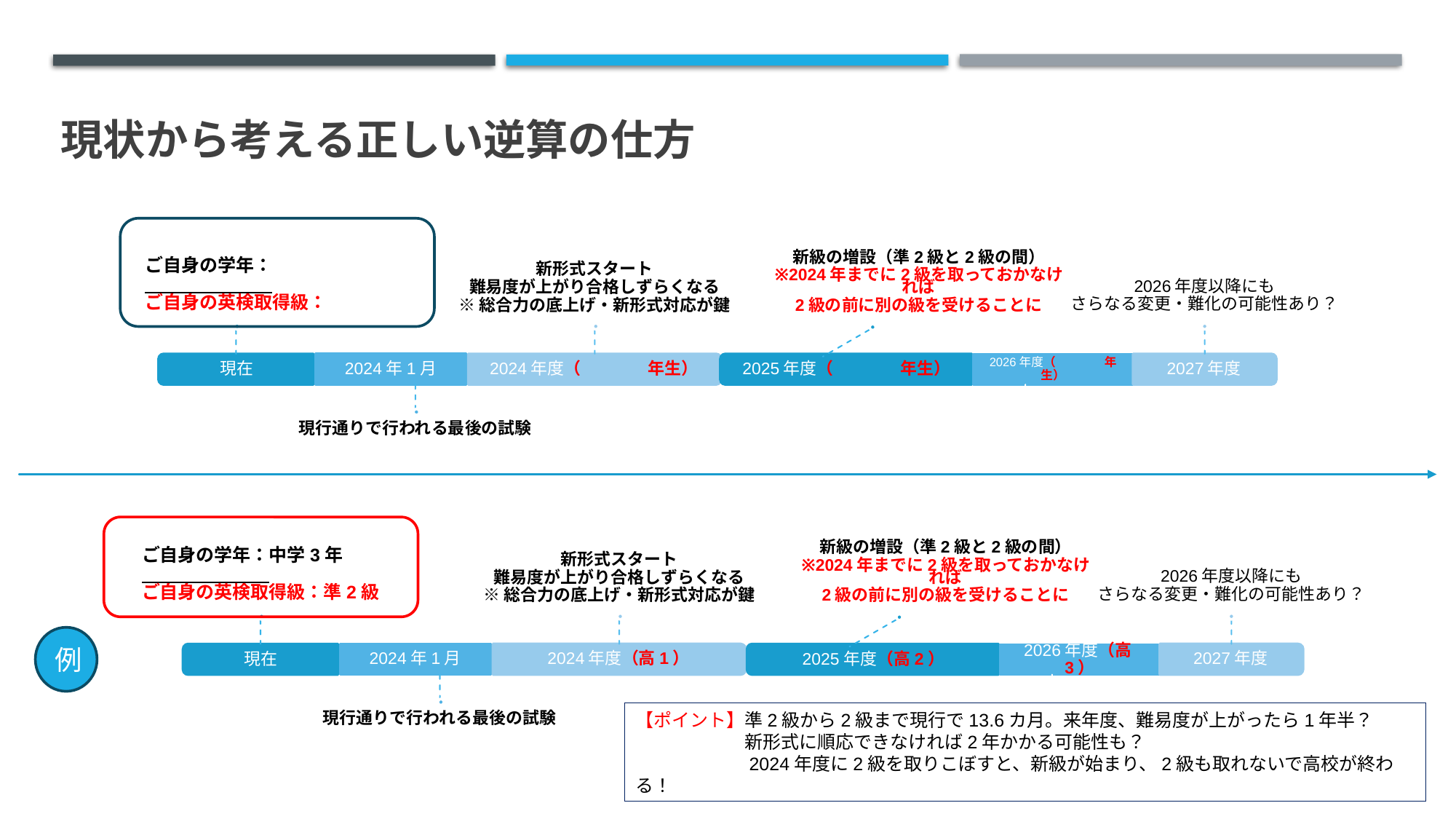

# 現状から考える正しい逆算の仕方
2025年度（　　　　年生）
新級の増設（準2級と2級の間）
※2024年までに2級を取っておかなければ
2級の前に別の級を受けることに
2026年度（　　　　年生）
2027年度
2026年度以降にも
さらなる変更・難化の可能性あり？
現在
ご自身の学年：

ご自身の英検取得級：
2024年1月
現行通りで行われる最後の試験
2024年度（　　　　年生）
新形式スタート
難易度が上がり合格しずらくなる
※総合力の底上げ・新形式対応が鍵

2025年度（高2）
新級の増設（準2級と2級の間）
※2024年までに2級を取っておかなければ
2級の前に別の級を受けることに
2026年度（高3）
2027年度
2026年度以降にも
さらなる変更・難化の可能性あり？
現在
ご自身の学年：中学3年

ご自身の英検取得級：準2級
2024年1月
現行通りで行われる最後の試験
2024年度（高1）
新形式スタート
難易度が上がり合格しずらくなる
※総合力の底上げ・新形式対応が鍵

例
【ポイント】準2級から2級まで現行で13.6カ月。来年度、難易度が上がったら1年半？
　　　　　　新形式に順応できなければ2年かかる可能性も？
　　　　　　2024年度に2級を取りこぼすと、新級が始まり、2級も取れないで高校が終わる！